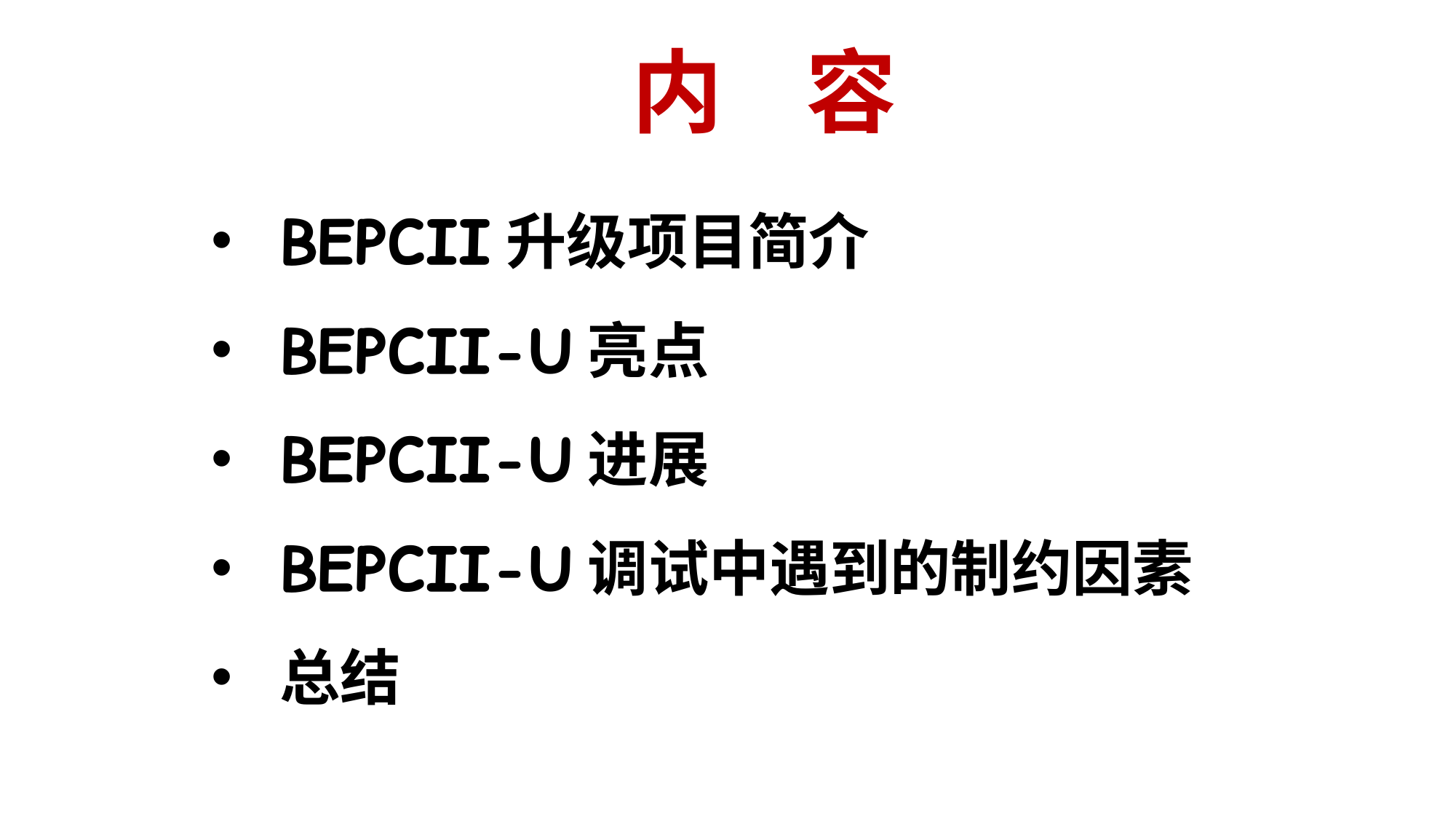

内    容
BEPCII升级项目简介
BEPCII-U亮点
BEPCII-U进展
BEPCII-U调试中遇到的制约因素
总结